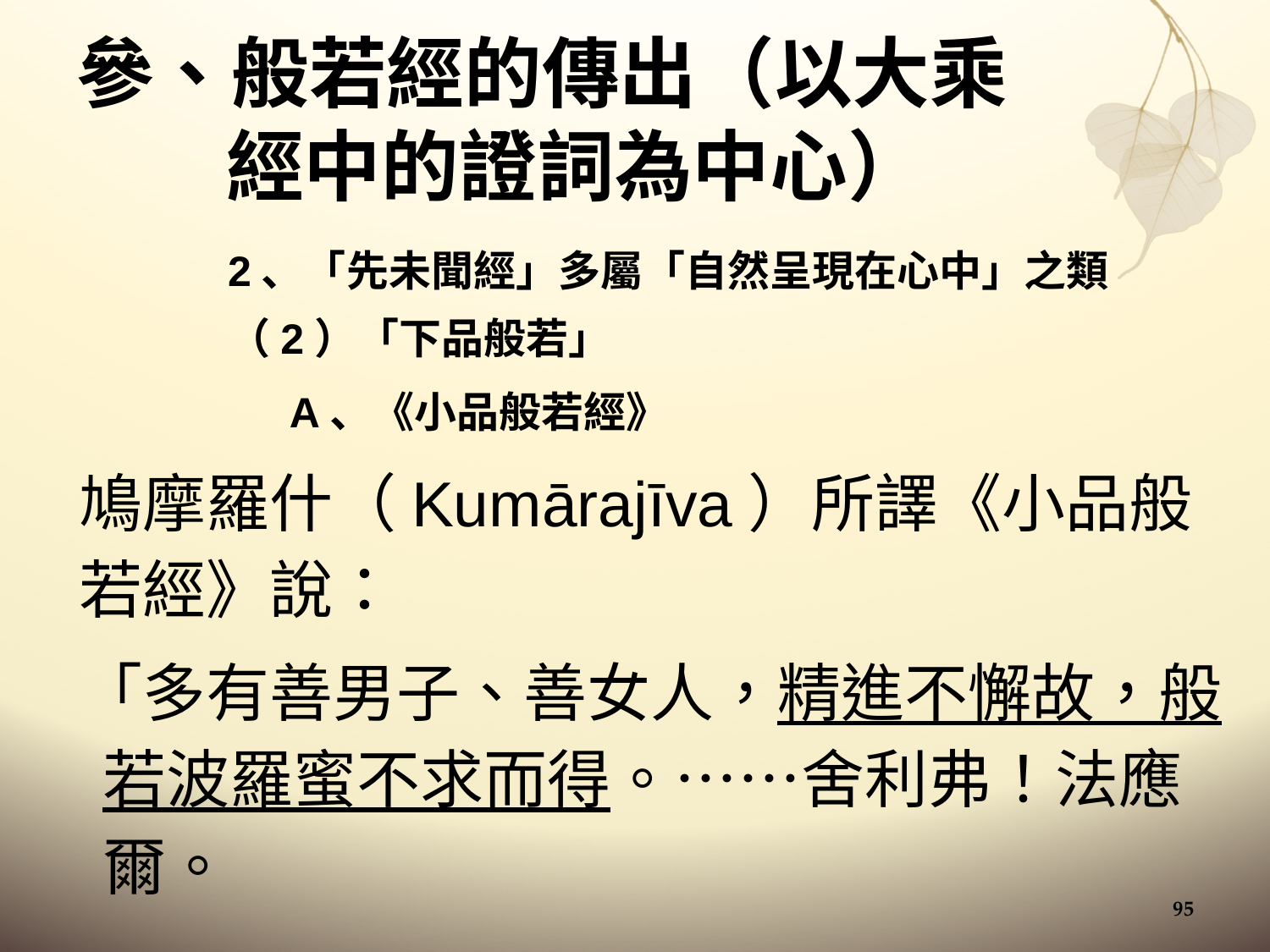

# 參、般若經的傳出（以大乘經中的證詞為中心）
2、「先未聞經」多屬「自然呈現在心中」之類
（2）「下品般若」
A、《小品般若經》
鳩摩羅什（Kumārajīva）所譯《小品般若經》說：
「多有善男子、善女人，精進不懈故，般若波羅蜜不求而得。……舍利弗！法應爾。
95